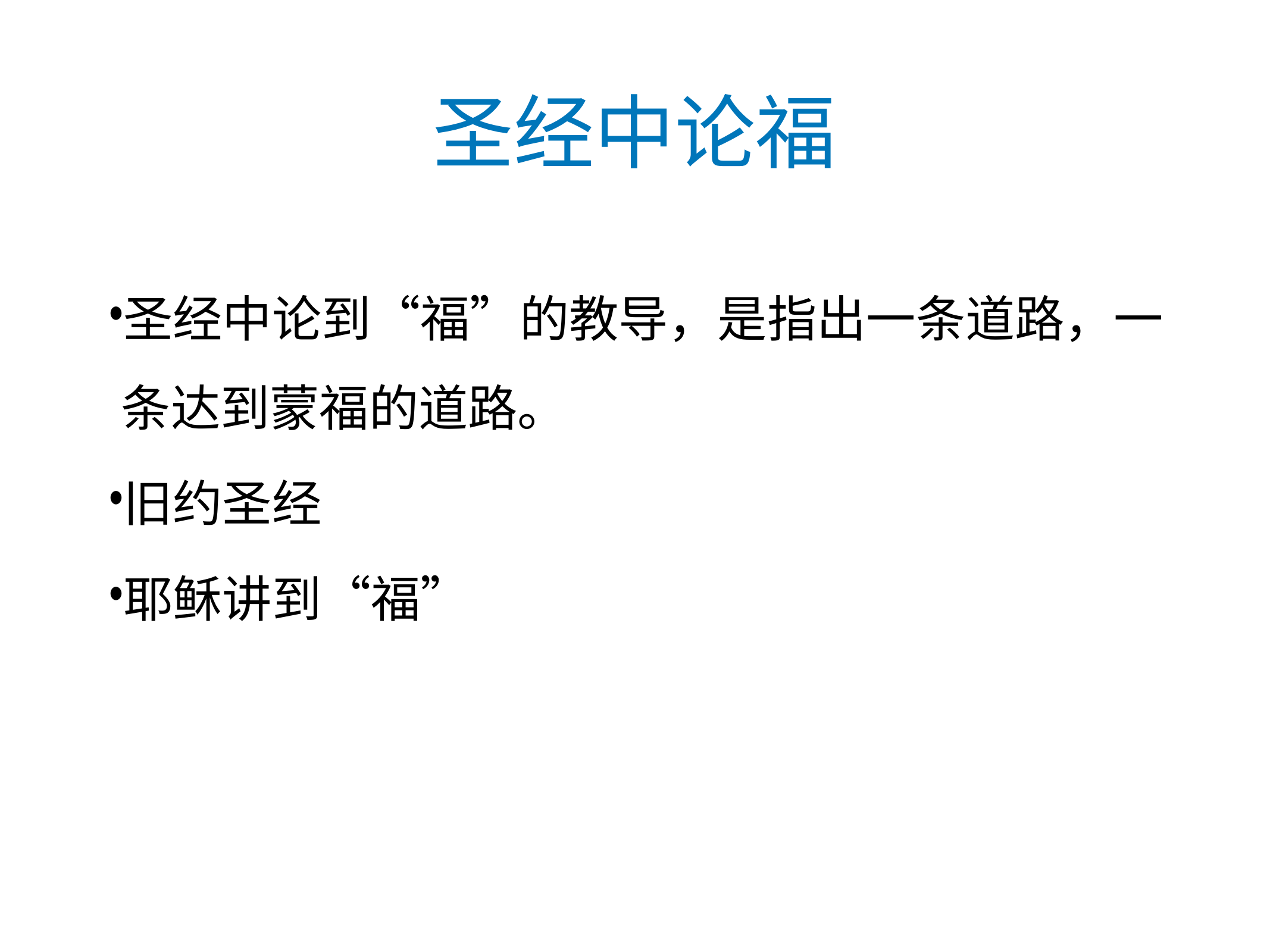

# 圣经中论福
圣经中论到“福”的教导，是指出一条道路，一条达到蒙福的道路。
旧约圣经
耶稣讲到“福”